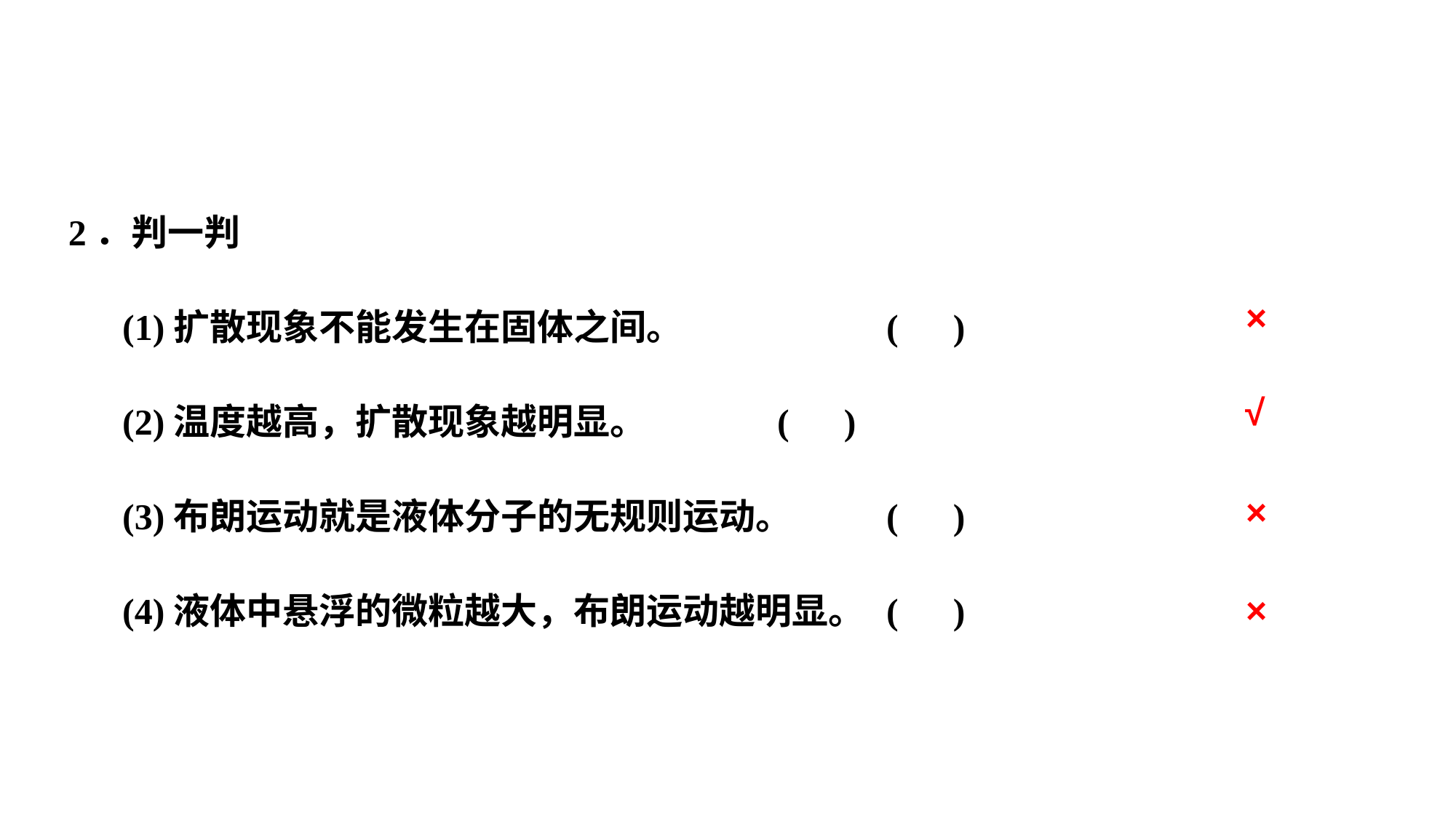

2．判一判
(1)扩散现象不能发生在固体之间。		(      )
(2)温度越高，扩散现象越明显。		(      )
(3)布朗运动就是液体分子的无规则运动。	(      )
(4)液体中悬浮的微粒越大，布朗运动越明显。	(      )

×
√
×
×